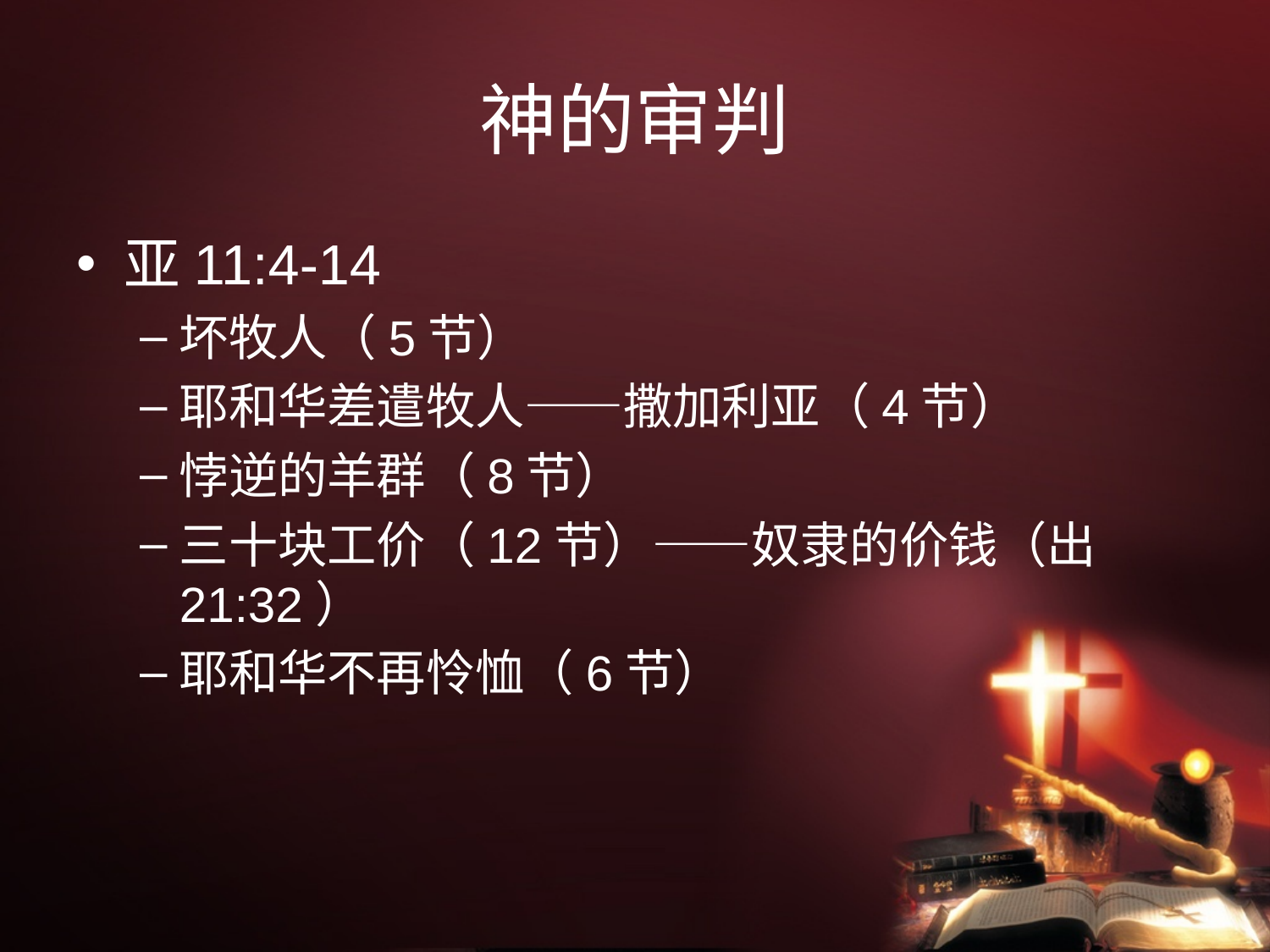

# 神的审判
亚11:4-14
坏牧人（5节）
耶和华差遣牧人——撒加利亚（4节）
悖逆的羊群（8节）
三十块工价（12节）——奴隶的价钱（出21:32）
耶和华不再怜恤（6节）